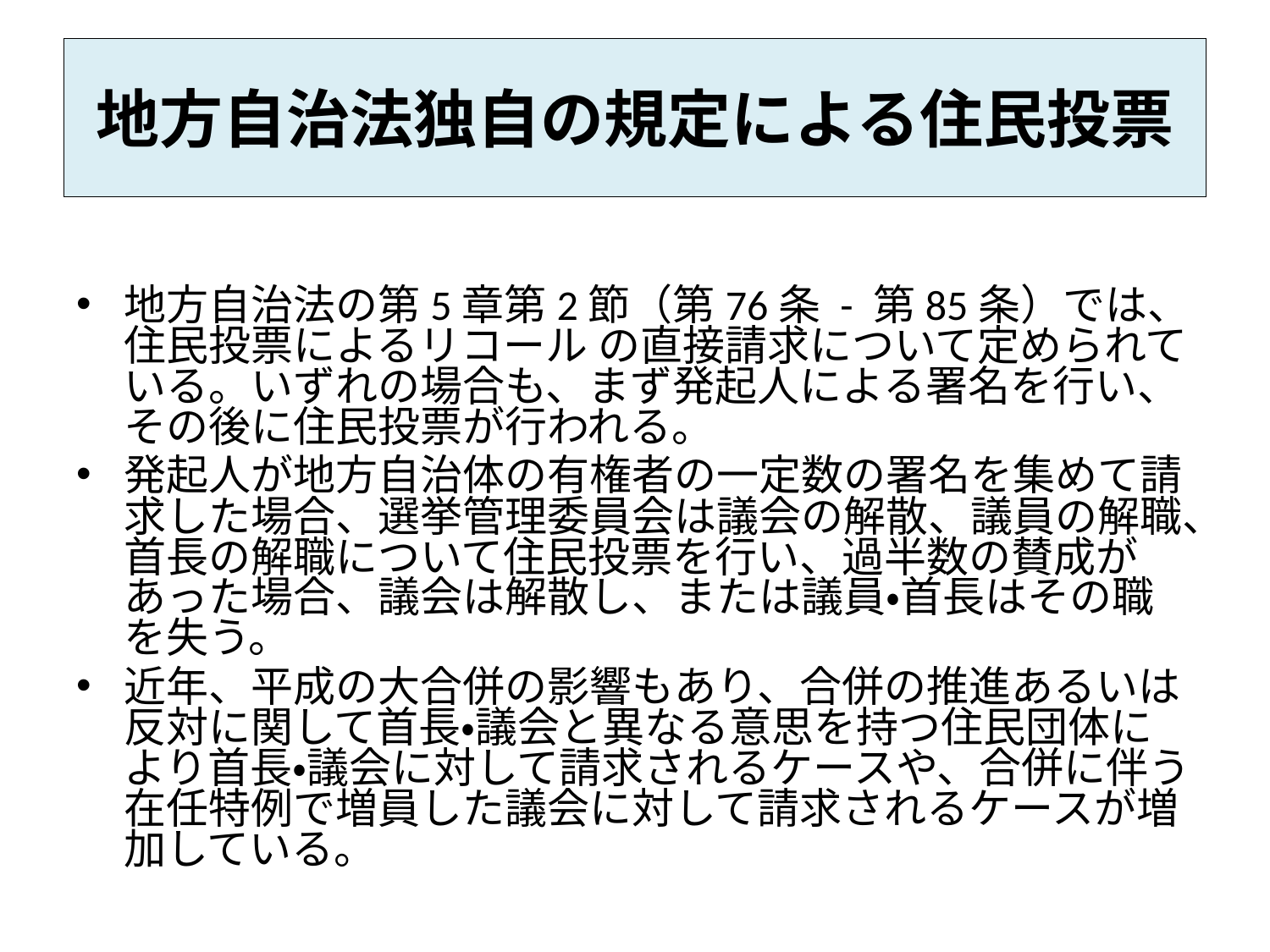

# 地方自治法独自の規定による住民投票

地方自治法の第5章第2節（第76条 - 第85条）では、住民投票によるリコール の直接請求について定められている。いずれの場合も、まず発起人による署名を行い、その後に住民投票が行われる。
発起人が地方自治体の有権者の一定数の署名を集めて請求した場合、選挙管理委員会は議会の解散、議員の解職、首長の解職について住民投票を行い、過半数の賛成があった場合、議会は解散し、または議員・首長はその職を失う。
近年、平成の大合併の影響もあり、合併の推進あるいは反対に関して首長・議会と異なる意思を持つ住民団体により首長・議会に対して請求されるケースや、合併に伴う在任特例で増員した議会に対して請求されるケースが増加している。